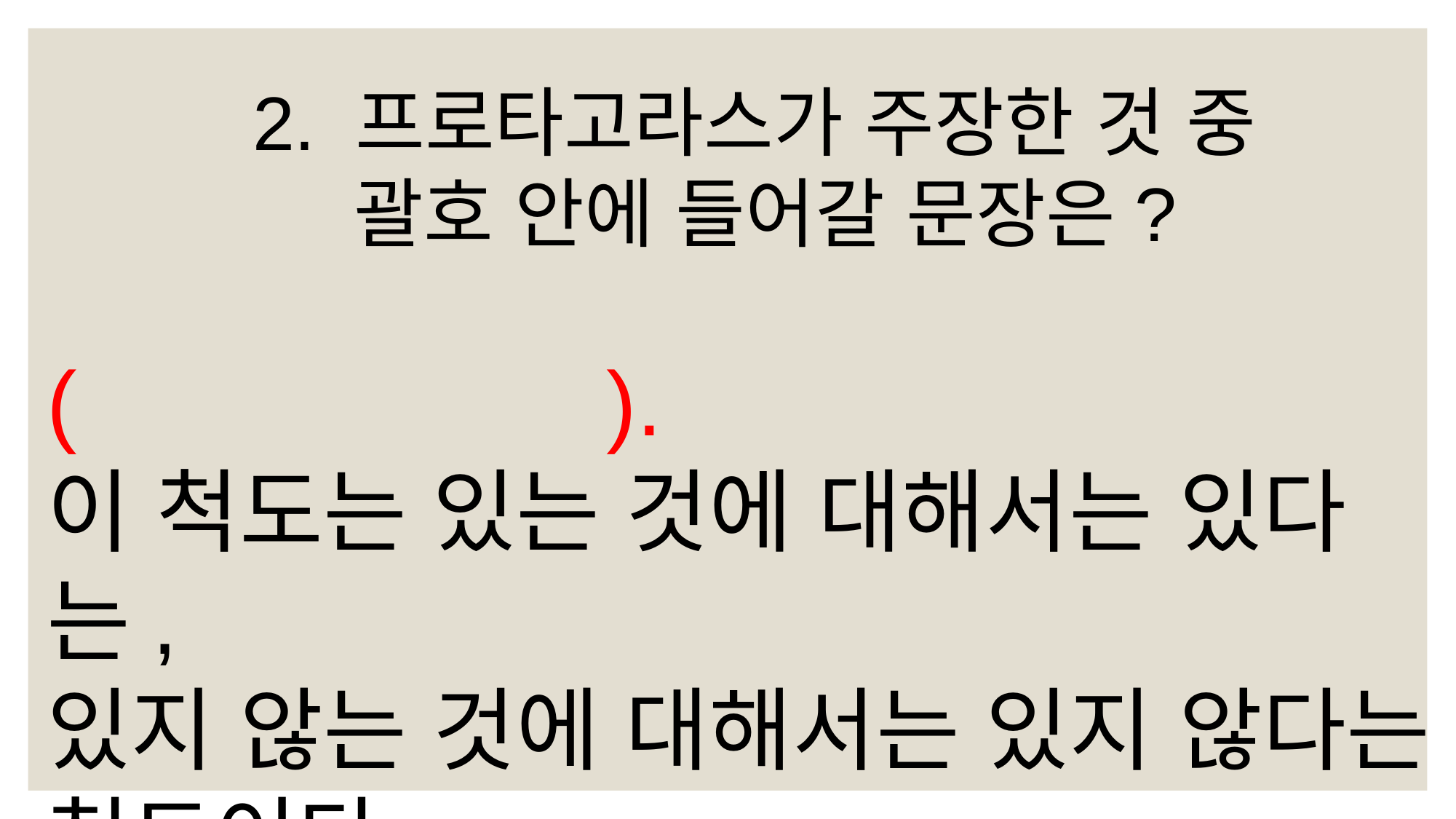

2. 프로타고라스가 주장한 것 중
괄호 안에 들어갈 문장은?
(                     ).
이 척도는 있는 것에 대해서는 있다는,
있지 않는 것에 대해서는 있지 않다는 척도이다.